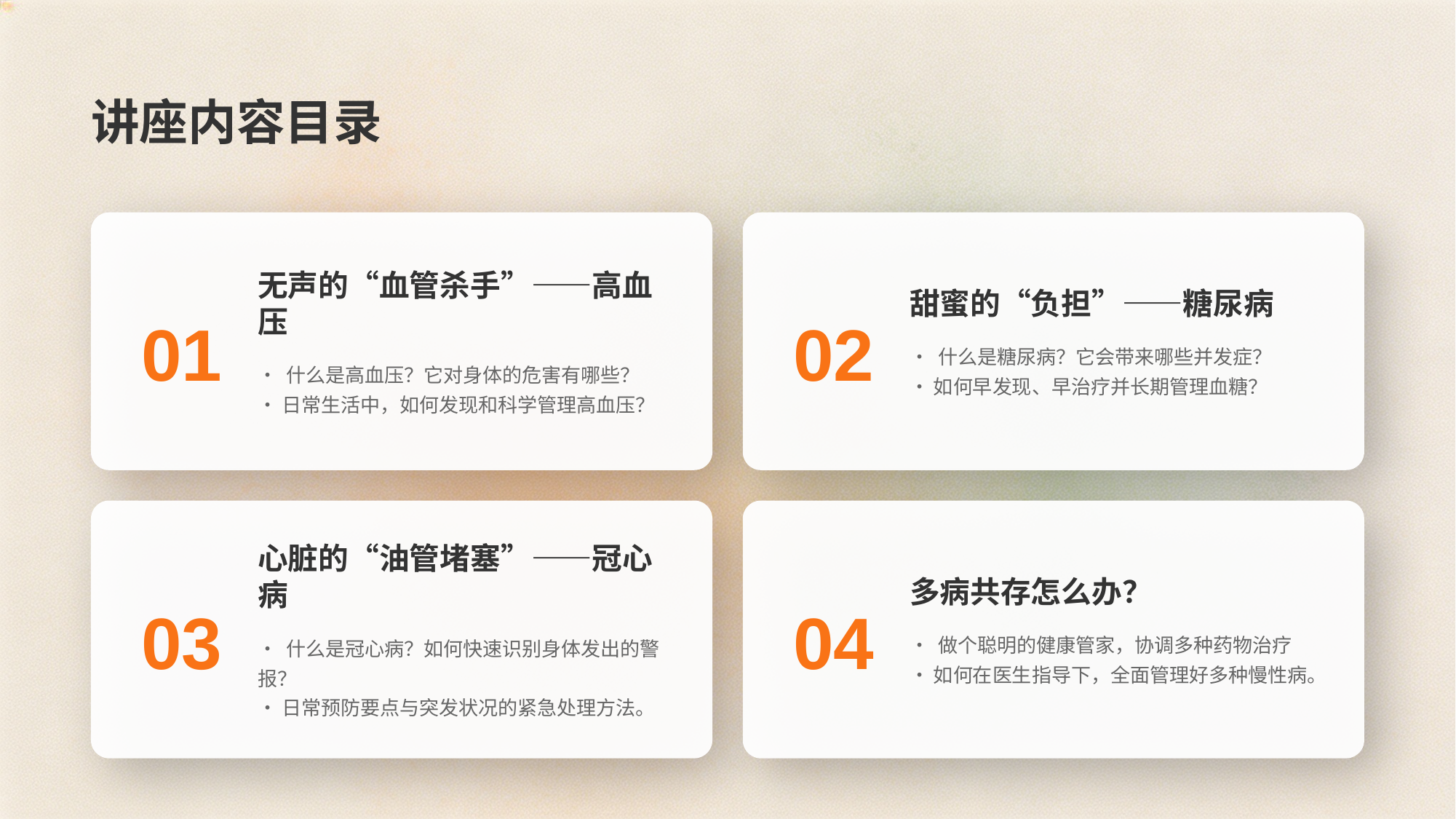

讲座内容目录

无声的“血管杀手”——高血压
• 什么是高血压？它对身体的危害有哪些？
• 日常生活中，如何发现和科学管理高血压？
甜蜜的“负担”——糖尿病
• 什么是糖尿病？它会带来哪些并发症？
• 如何早发现、早治疗并长期管理血糖？
01
02

心脏的“油管堵塞”——冠心病
• 什么是冠心病？如何快速识别身体发出的警报？
• 日常预防要点与突发状况的紧急处理方法。
多病共存怎么办？
• 做个聪明的健康管家，协调多种药物治疗
• 如何在医生指导下，全面管理好多种慢性病。
03
04